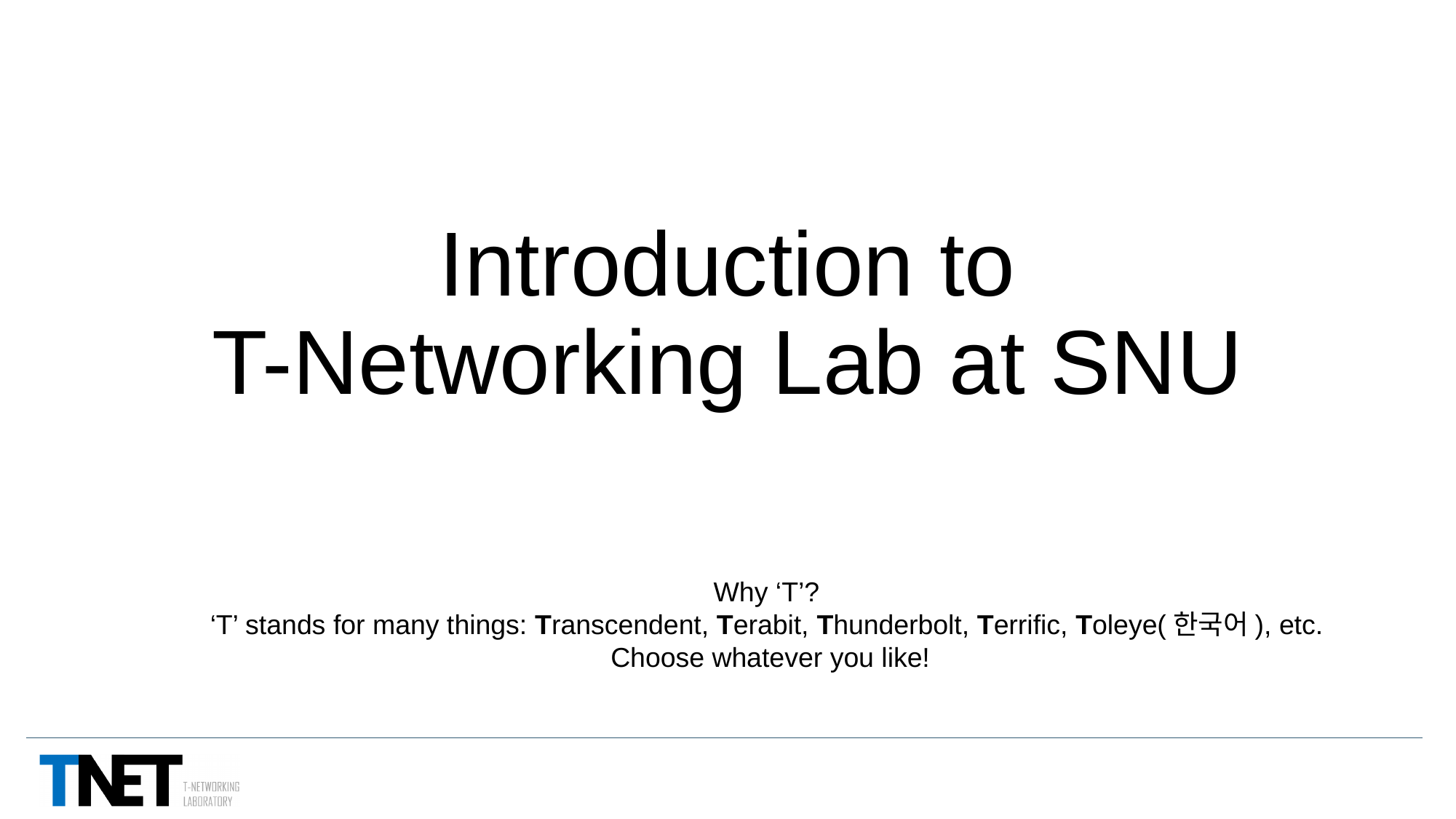

# Introduction to T-Networking Lab at SNU
Why ‘T’?
‘T’ stands for many things: Transcendent, Terabit, Thunderbolt, Terrific, Toleye(한국어), etc.
Choose whatever you like!